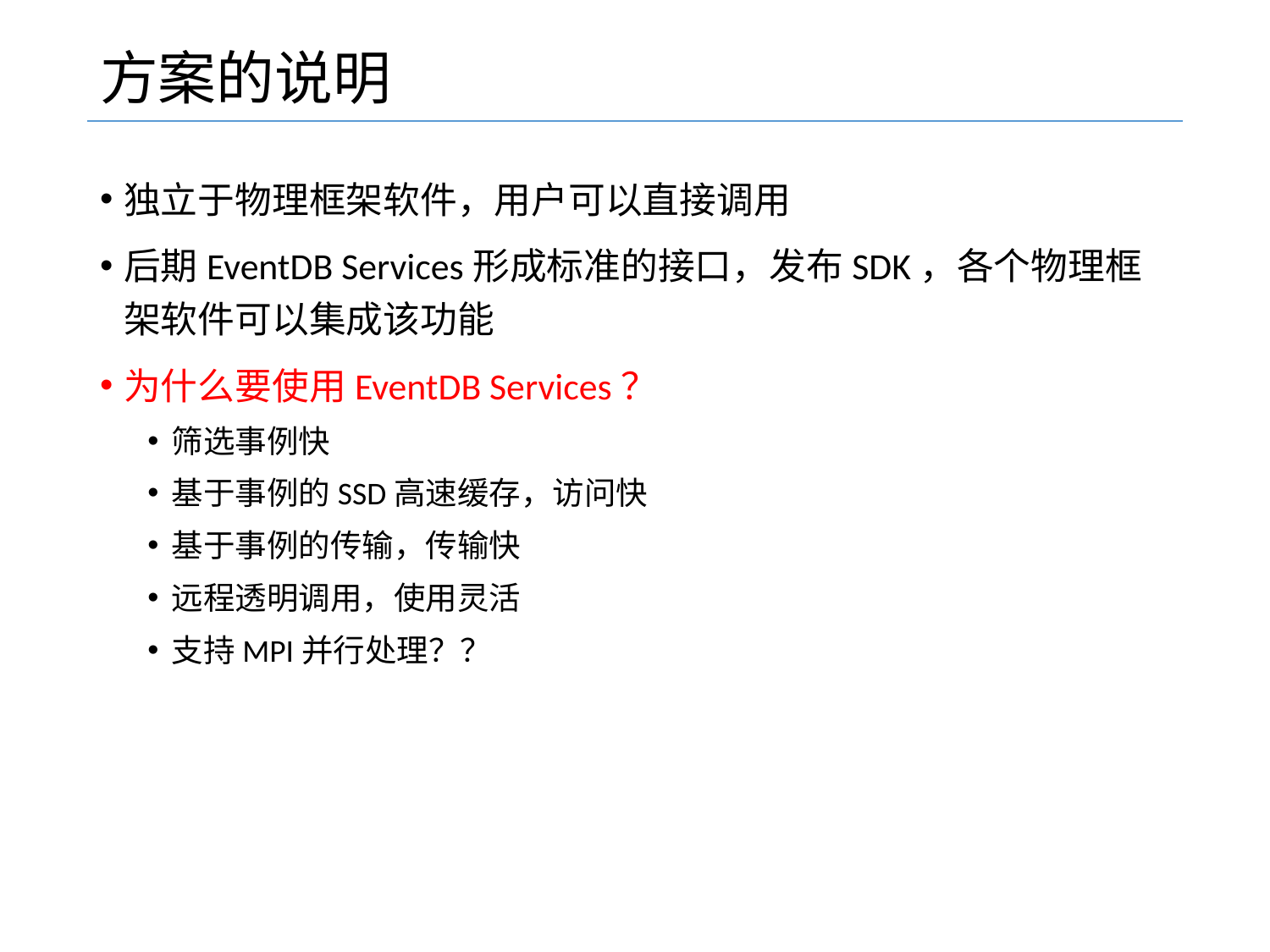

# 方案的说明
独立于物理框架软件，用户可以直接调用
后期EventDB Services形成标准的接口，发布SDK，各个物理框架软件可以集成该功能
为什么要使用EventDB Services？
筛选事例快
基于事例的SSD高速缓存，访问快
基于事例的传输，传输快
远程透明调用，使用灵活
支持MPI并行处理？？